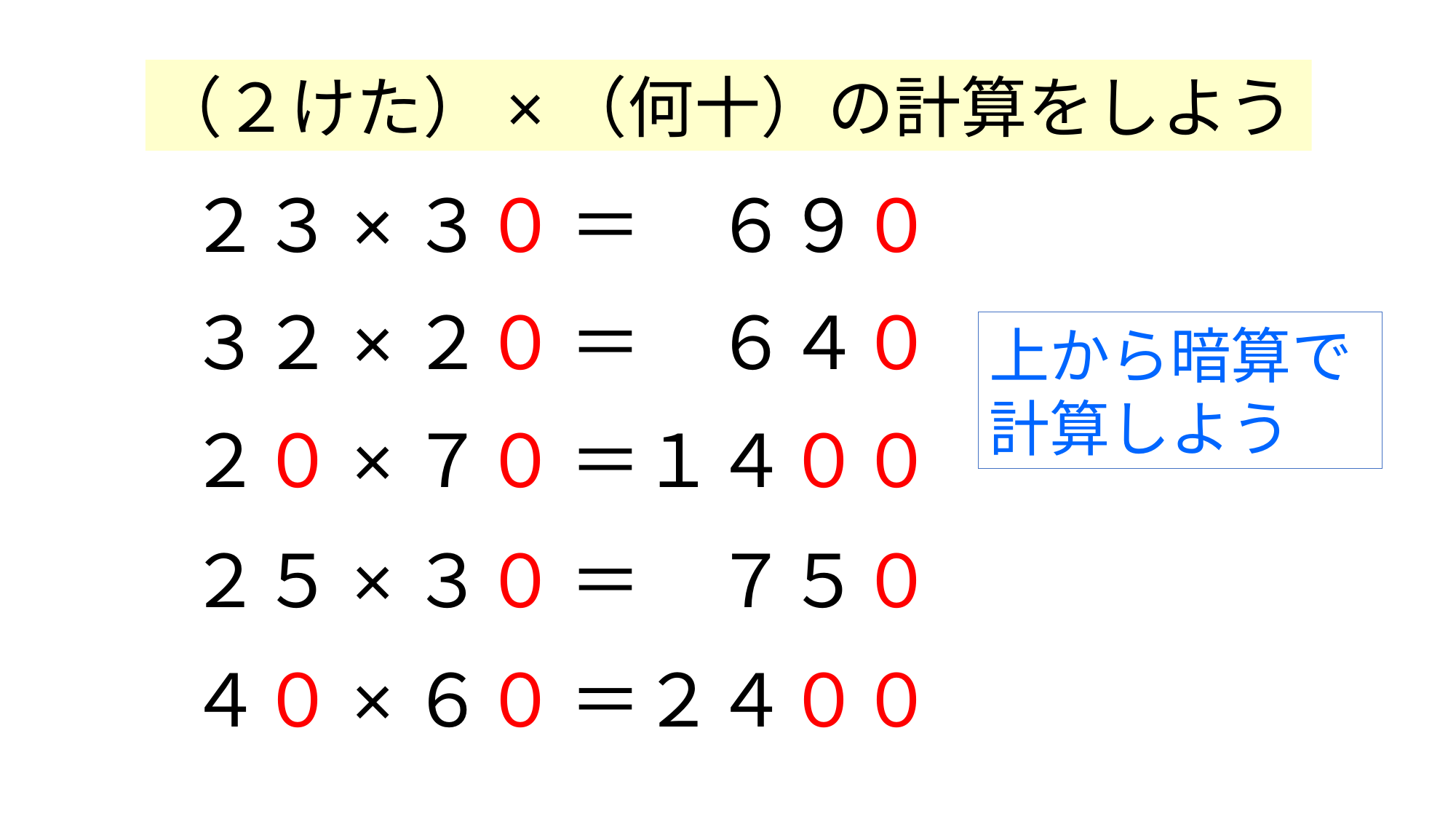

（２けた）×（何十）の計算をしよう
２３×３０
＝　６９０
３２×２０
＝　６４０
上から暗算で
計算しよう
２０×７０
＝１４００
２５×３０
＝　７５０
４０×６０
＝２４００